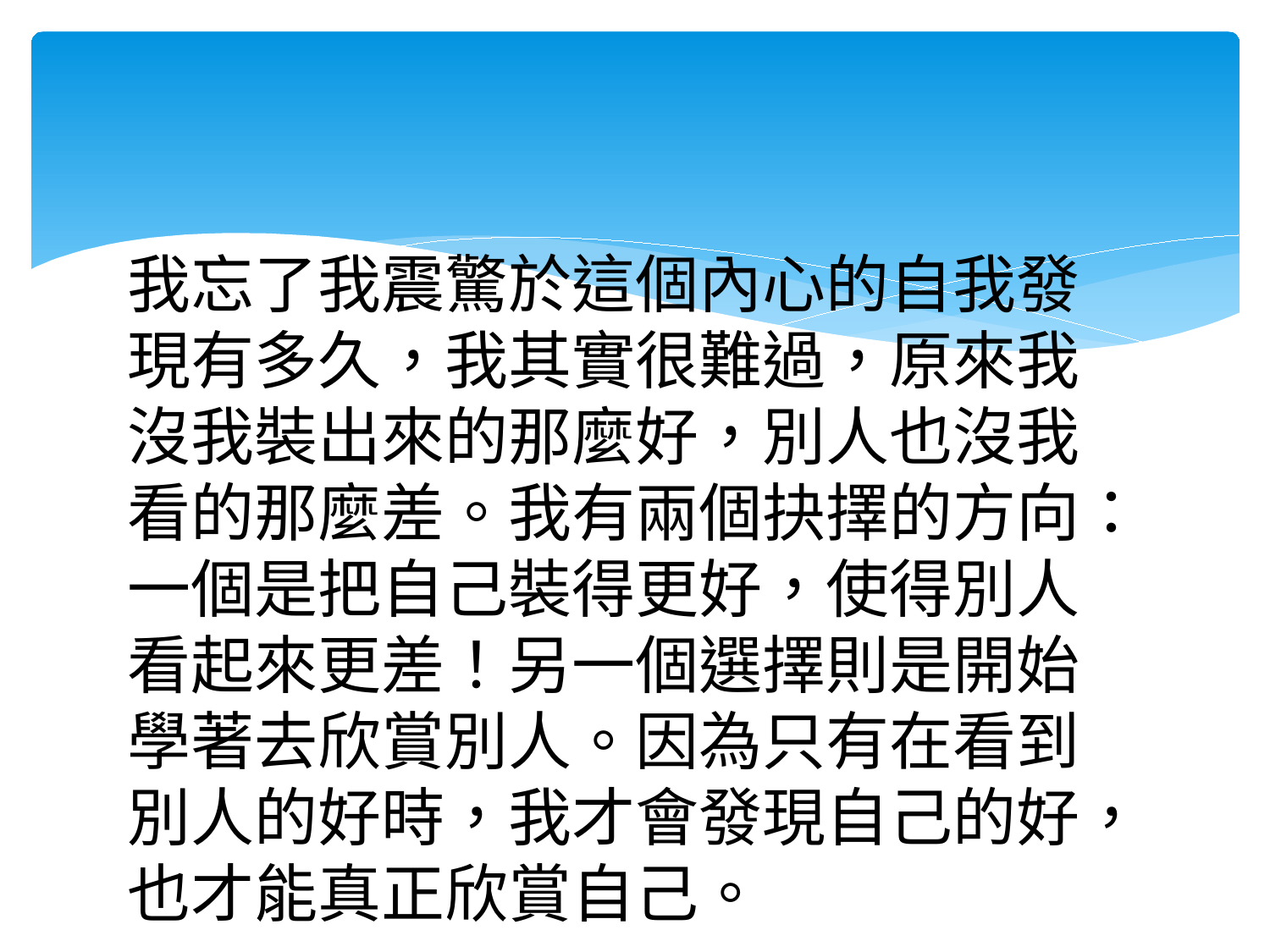

#
我忘了我震驚於這個內心的自我發現有多久，我其實很難過，原來我沒我裝出來的那麼好，別人也沒我看的那麼差。我有兩個抉擇的方向：一個是把自己裝得更好，使得別人看起來更差！另一個選擇則是開始學著去欣賞別人。因為只有在看到別人的好時，我才會發現自己的好，也才能真正欣賞自己。